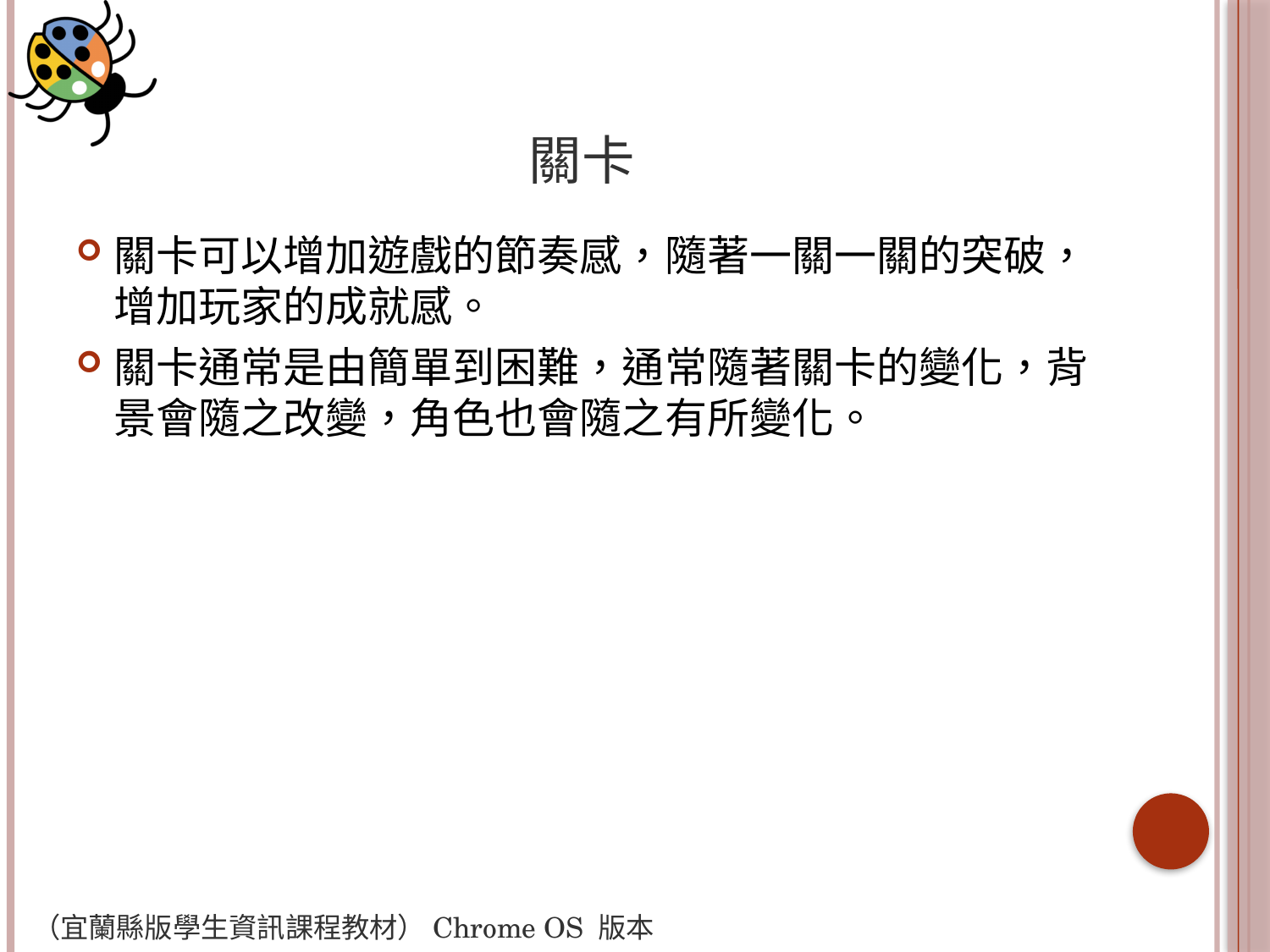

# 關卡
關卡可以增加遊戲的節奏感，隨著一關一關的突破，增加玩家的成就感。
關卡通常是由簡單到困難，通常隨著關卡的變化，背景會隨之改變，角色也會隨之有所變化。

（宜蘭縣版學生資訊課程教材）Chrome OS 版本